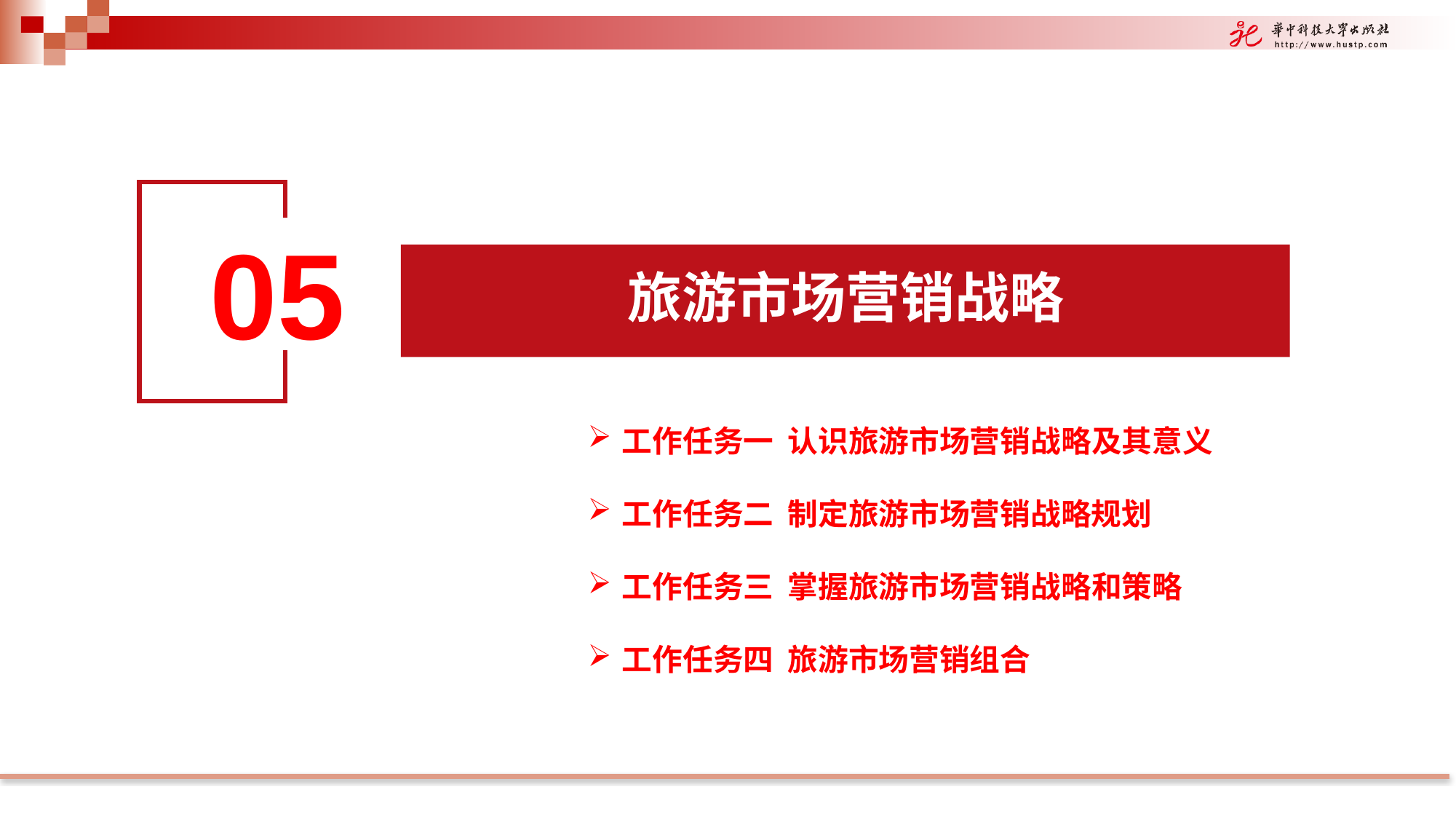

05

旅游市场营销战略

工作任务一  认识旅游市场营销战略及其意义
工作任务二  制定旅游市场营销战略规划
工作任务三  掌握旅游市场营销战略和策略
工作任务四  旅游市场营销组合